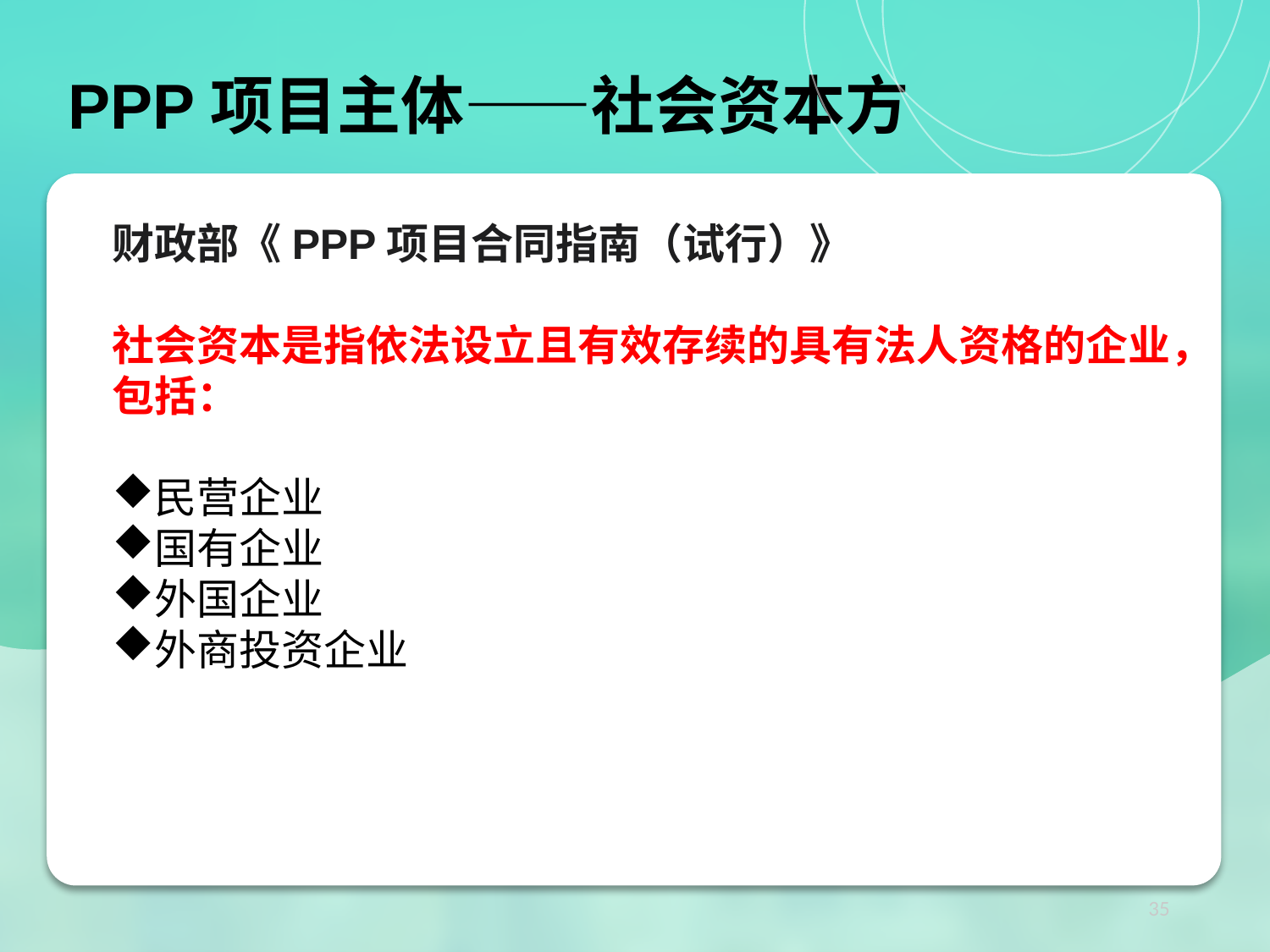

PPP项目主体——社会资本方

财政部《PPP项目合同指南（试行）》

社会资本是指依法设立且有效存续的具有法人资格的企业，包括：

民营企业
国有企业
外国企业
外商投资企业

35